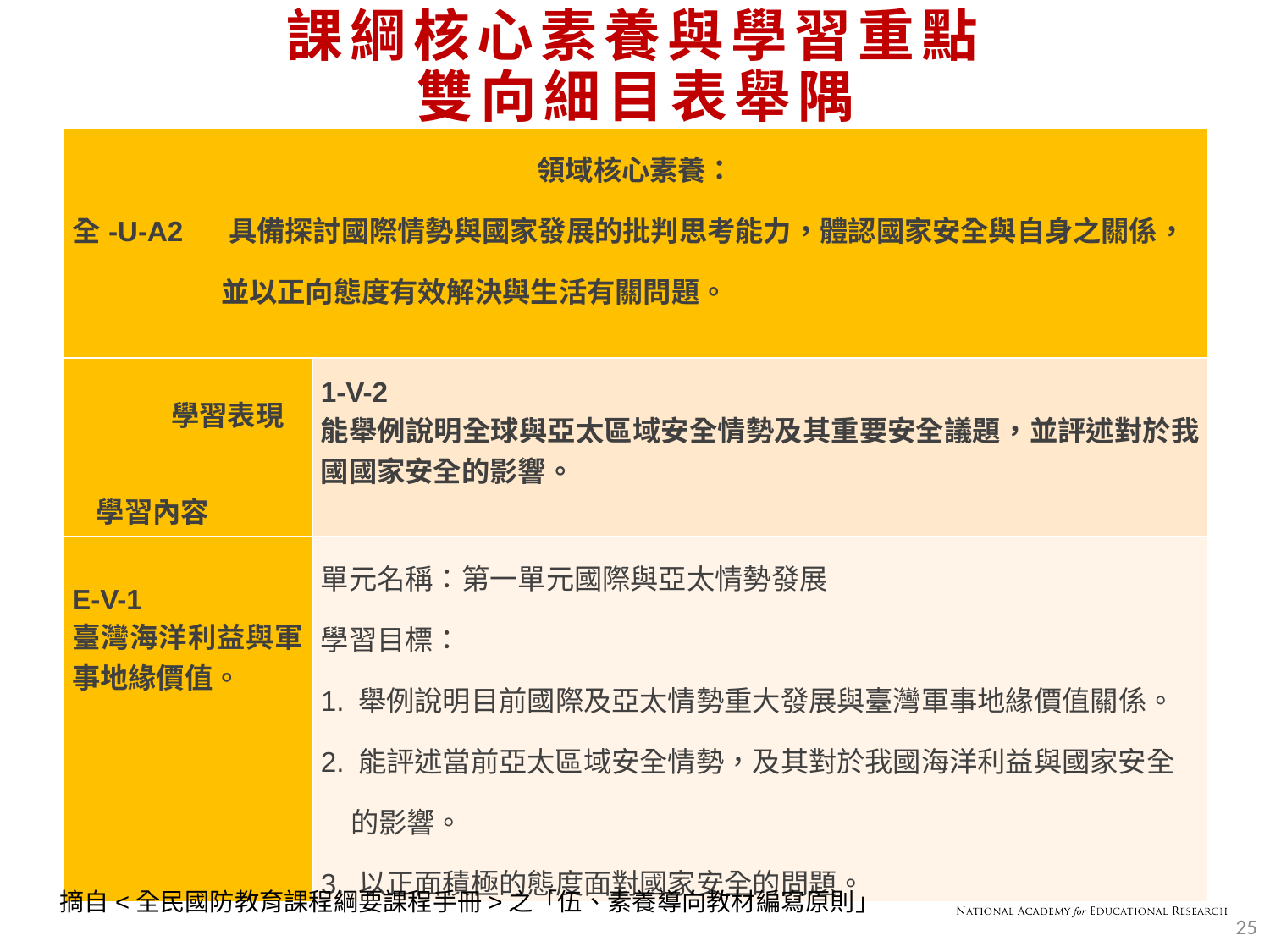

# 課綱核心素養與學習重點 雙向細目表舉隅
| 領域核心素養： 全-U-A2 具備探討國際情勢與國家發展的批判思考能力，體認國家安全與自身之關係，並以正向態度有效解決與生活有關問題。 |  |
| --- | --- |
| 學習表現  學習內容 | 1-V-2 能舉例說明全球與亞太區域安全情勢及其重要安全議題，並評述對於我國國家安全的影響。 |
| E-V-1 臺灣海洋利益與軍事地緣價值。 | 單元名稱：第一單元國際與亞太情勢發展 學習目標： 1. 舉例說明目前國際及亞太情勢重大發展與臺灣軍事地緣價值關係。 2. 能評述當前亞太區域安全情勢，及其對於我國海洋利益與國家安全的影響。 3. 以正面積極的態度面對國家安全的問題。 |
摘自<全民國防教育課程綱要課程手冊>之「伍、素養導向教材編寫原則」
25